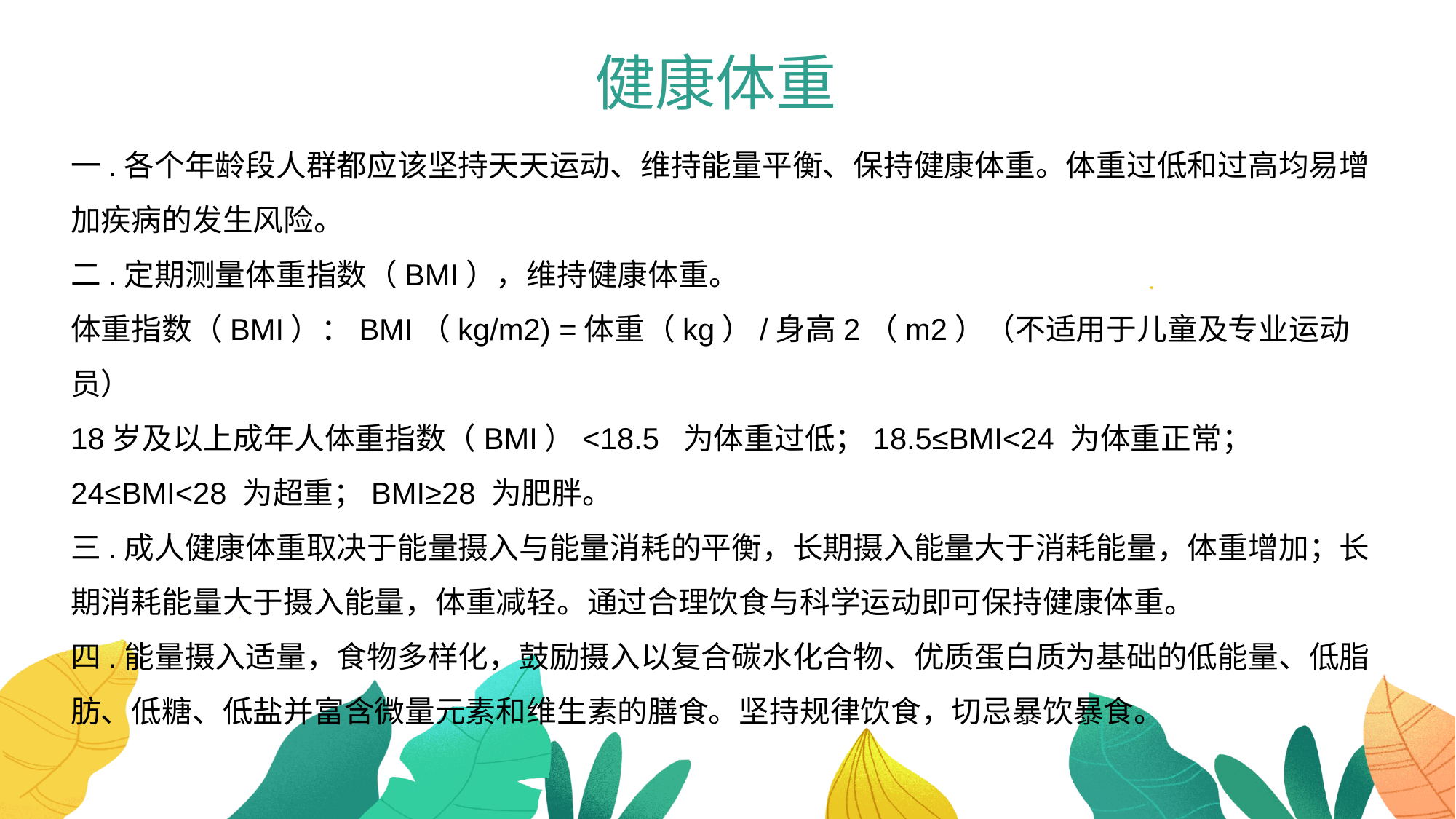

健康体重
一.各个年龄段人群都应该坚持天天运动、维持能量平衡、保持健康体重。体重过低和过高均易增加疾病的发生风险。
二.定期测量体重指数（BMI），维持健康体重。
体重指数（BMI）：BMI（kg/m2) =体重（kg）/身高2（m2）（不适用于儿童及专业运动员）
18岁及以上成年人体重指数（BMI）<18.5  为体重过低；18.5≤BMI<24 为体重正常；24≤BMI<28 为超重；BMI≥28 为肥胖。
三.成人健康体重取决于能量摄入与能量消耗的平衡，长期摄入能量大于消耗能量，体重增加；长期消耗能量大于摄入能量，体重减轻。通过合理饮食与科学运动即可保持健康体重。
四.能量摄入适量，食物多样化，鼓励摄入以复合碳水化合物、优质蛋白质为基础的低能量、低脂肪、低糖、低盐并富含微量元素和维生素的膳食。坚持规律饮食，切忌暴饮暴食。